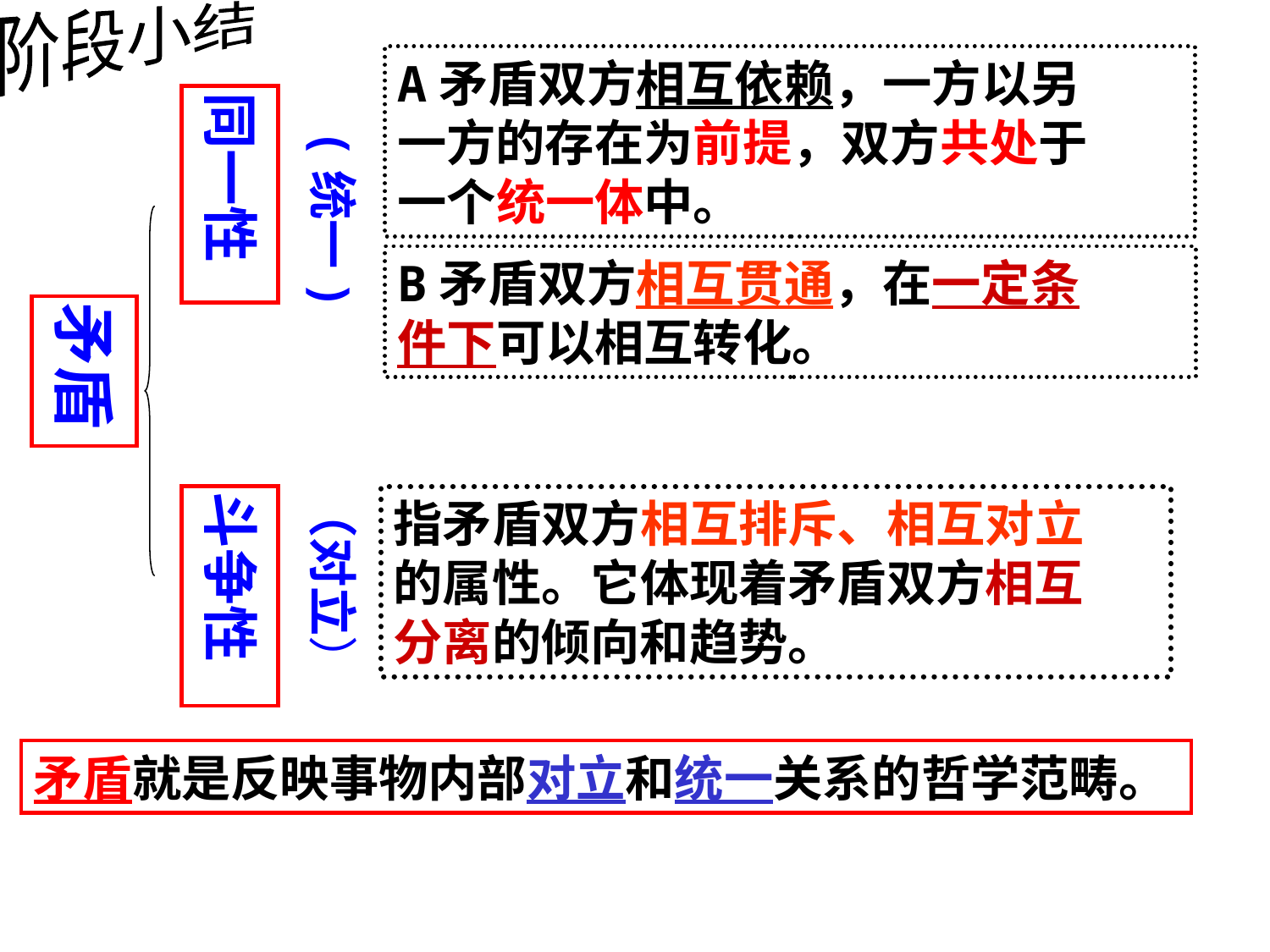

阶段小结
A矛盾双方相互依赖，一方以另
一方的存在为前提，双方共处于
一个统一体中。
同一性

(统一)

B矛盾双方相互贯通，在一定条
件下可以相互转化。
矛盾
（对立）
斗争性
指矛盾双方相互排斥、相互对立
的属性。它体现着矛盾双方相互
分离的倾向和趋势。

矛盾就是反映事物内部对立和统一关系的哲学范畴。